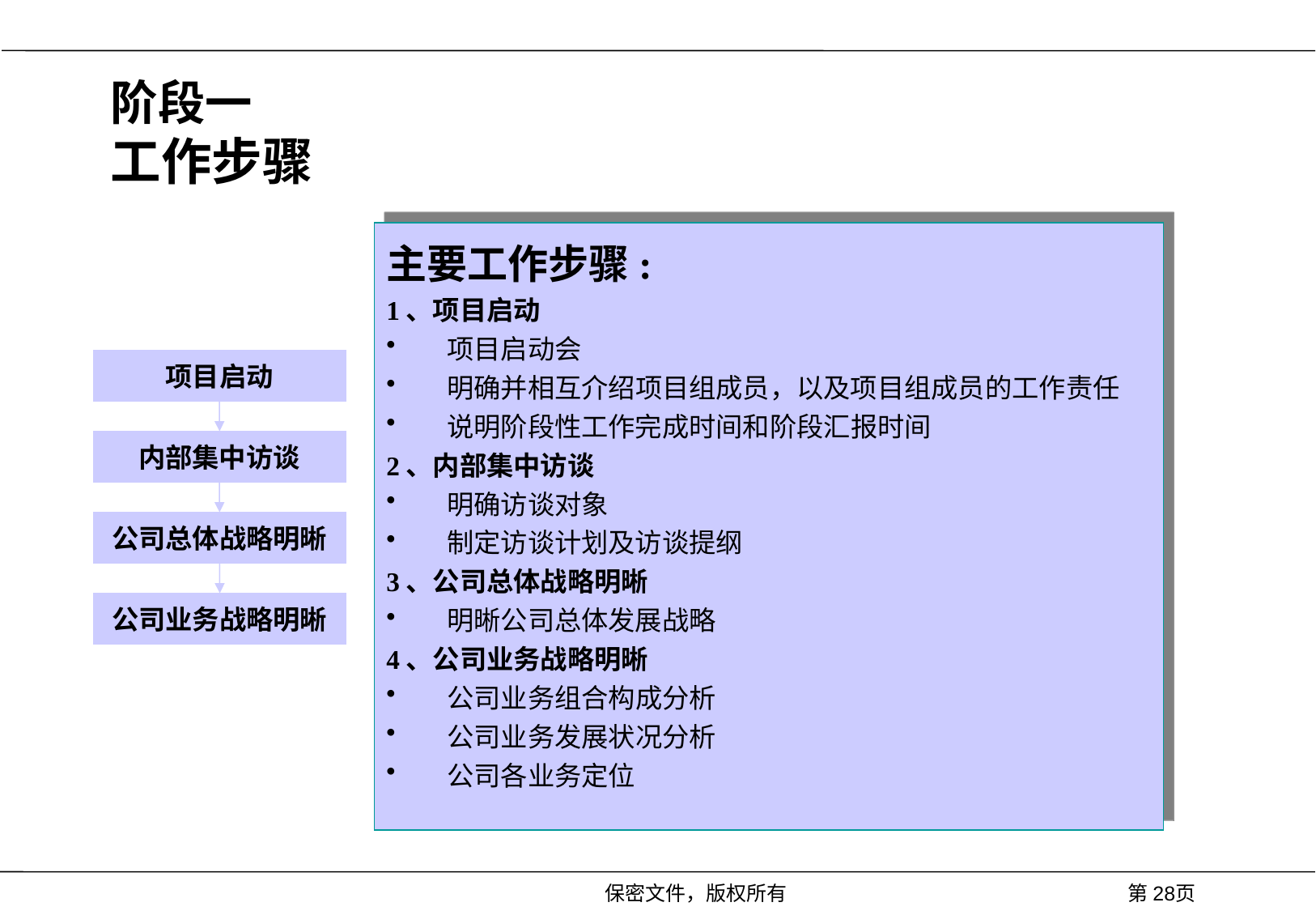

# 阶段一 工作步骤
主要工作步骤:
1、项目启动
项目启动会
明确并相互介绍项目组成员，以及项目组成员的工作责任
说明阶段性工作完成时间和阶段汇报时间
2、内部集中访谈
明确访谈对象
制定访谈计划及访谈提纲
3、公司总体战略明晰
明晰公司总体发展战略
4、公司业务战略明晰
公司业务组合构成分析
公司业务发展状况分析
公司各业务定位
项目启动

内部集中访谈

公司总体战略明晰

公司业务战略明晰